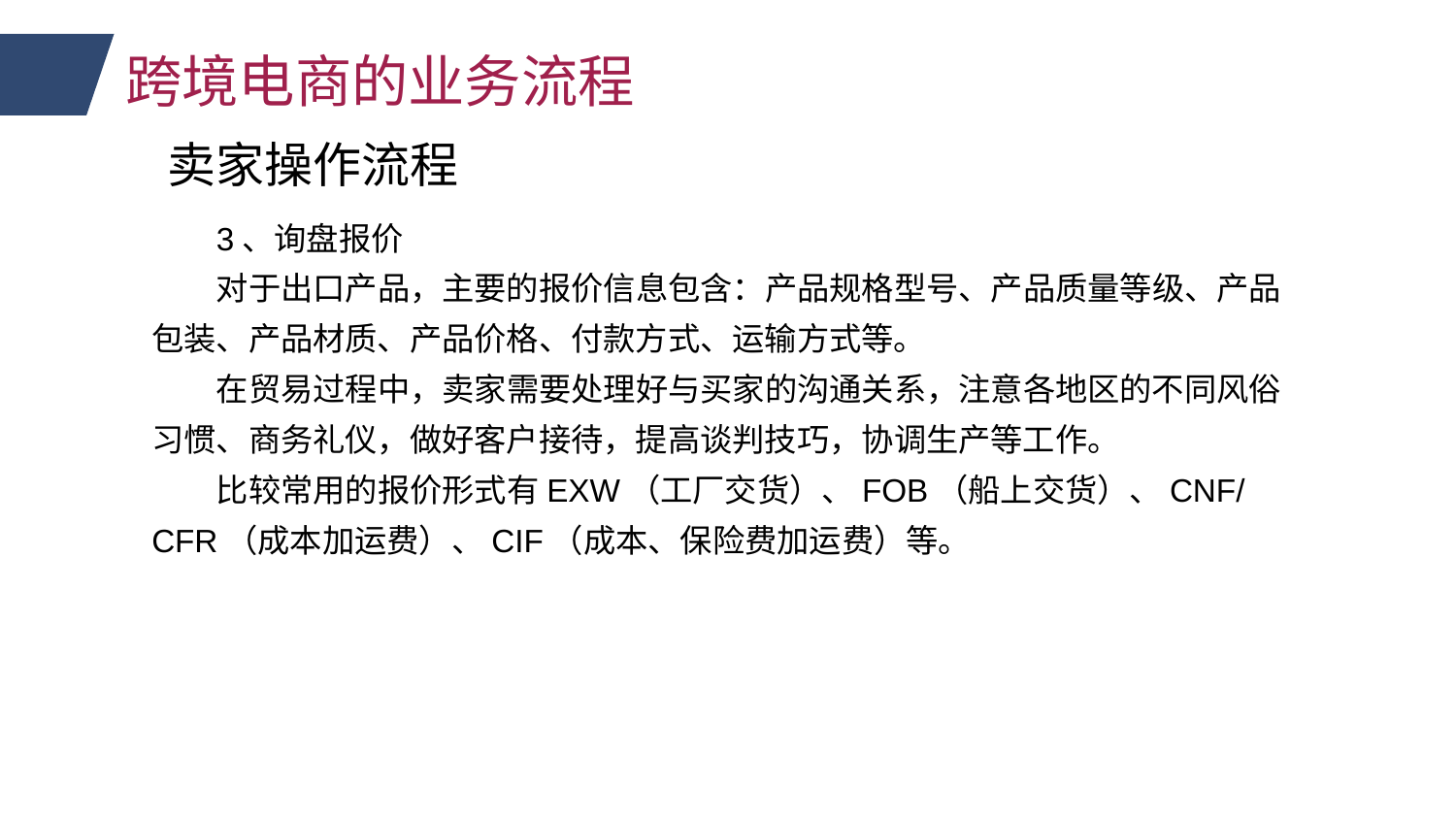

跨境电商的业务流程
卖家操作流程
3、询盘报价
对于出口产品，主要的报价信息包含：产品规格型号、产品质量等级、产品包装、产品材质、产品价格、付款方式、运输方式等。
在贸易过程中，卖家需要处理好与买家的沟通关系，注意各地区的不同风俗习惯、商务礼仪，做好客户接待，提高谈判技巧，协调生产等工作。
比较常用的报价形式有EXW（工厂交货）、FOB（船上交货）、CNF/CFR（成本加运费）、CIF（成本、保险费加运费）等。